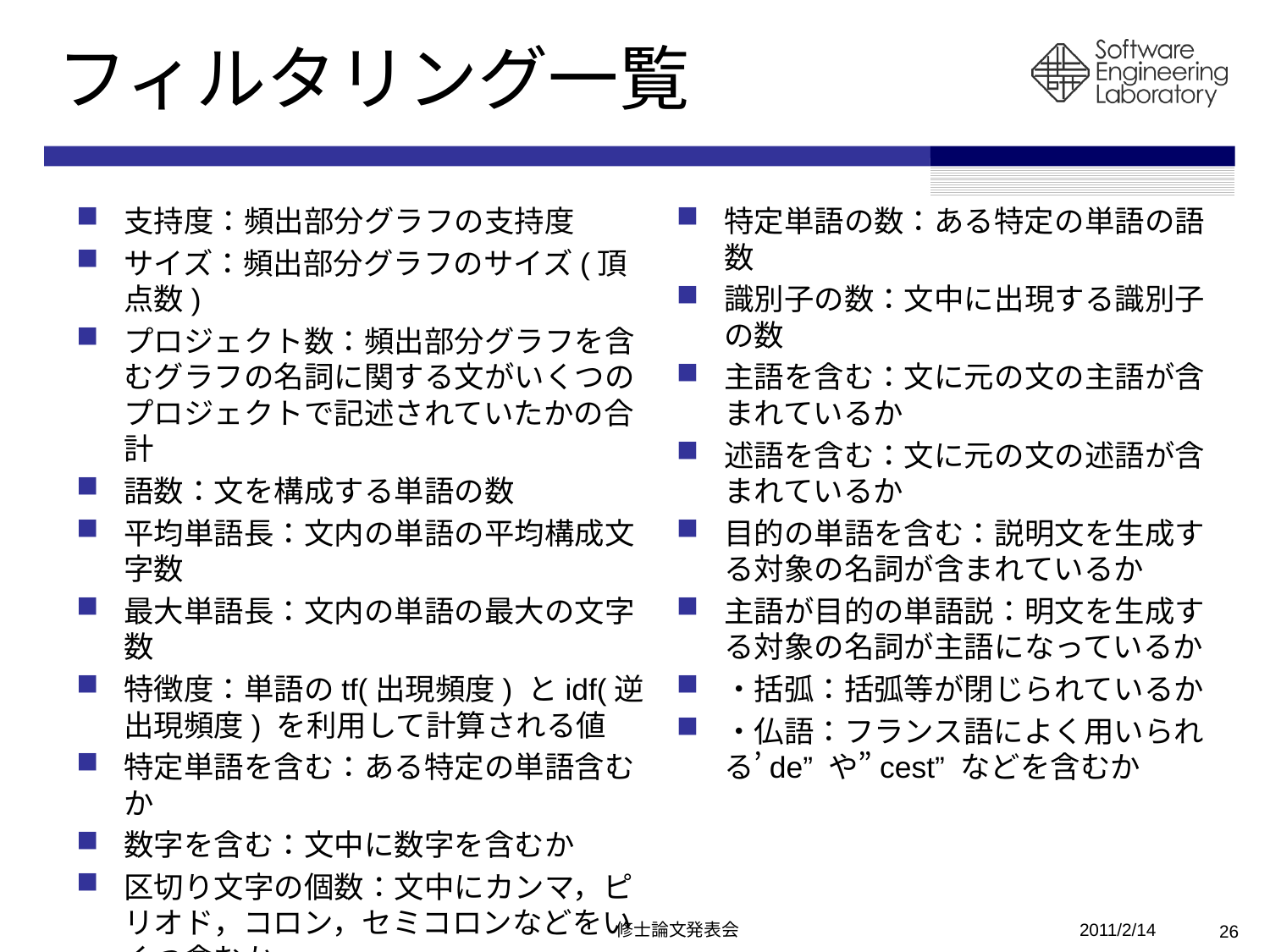

# フィルタリング一覧
特定単語の数：ある特定の単語の語数
識別子の数：文中に出現する識別子の数
主語を含む：文に元の文の主語が含まれているか
述語を含む：文に元の文の述語が含まれているか
目的の単語を含む：説明文を生成する対象の名詞が含まれているか
主語が目的の単語説：明文を生成する対象の名詞が主語になっているか
・括弧：括弧等が閉じられているか
・仏語：フランス語によく用いられる’de” や”cest” などを含むか
支持度：頻出部分グラフの支持度
サイズ：頻出部分グラフのサイズ(頂点数)
プロジェクト数：頻出部分グラフを含むグラフの名詞に関する文がいくつのプロジェクトで記述されていたかの合計
語数：文を構成する単語の数
平均単語長：文内の単語の平均構成文字数
最大単語長：文内の単語の最大の文字数
特徴度：単語のtf(出現頻度) とidf(逆出現頻度) を利用して計算される値
特定単語を含む：ある特定の単語含むか
数字を含む：文中に数字を含むか
区切り文字の個数：文中にカンマ，ピリオド，コロン，セミコロンなどをいくつ含むか
修士論文発表会
2011/2/14
26